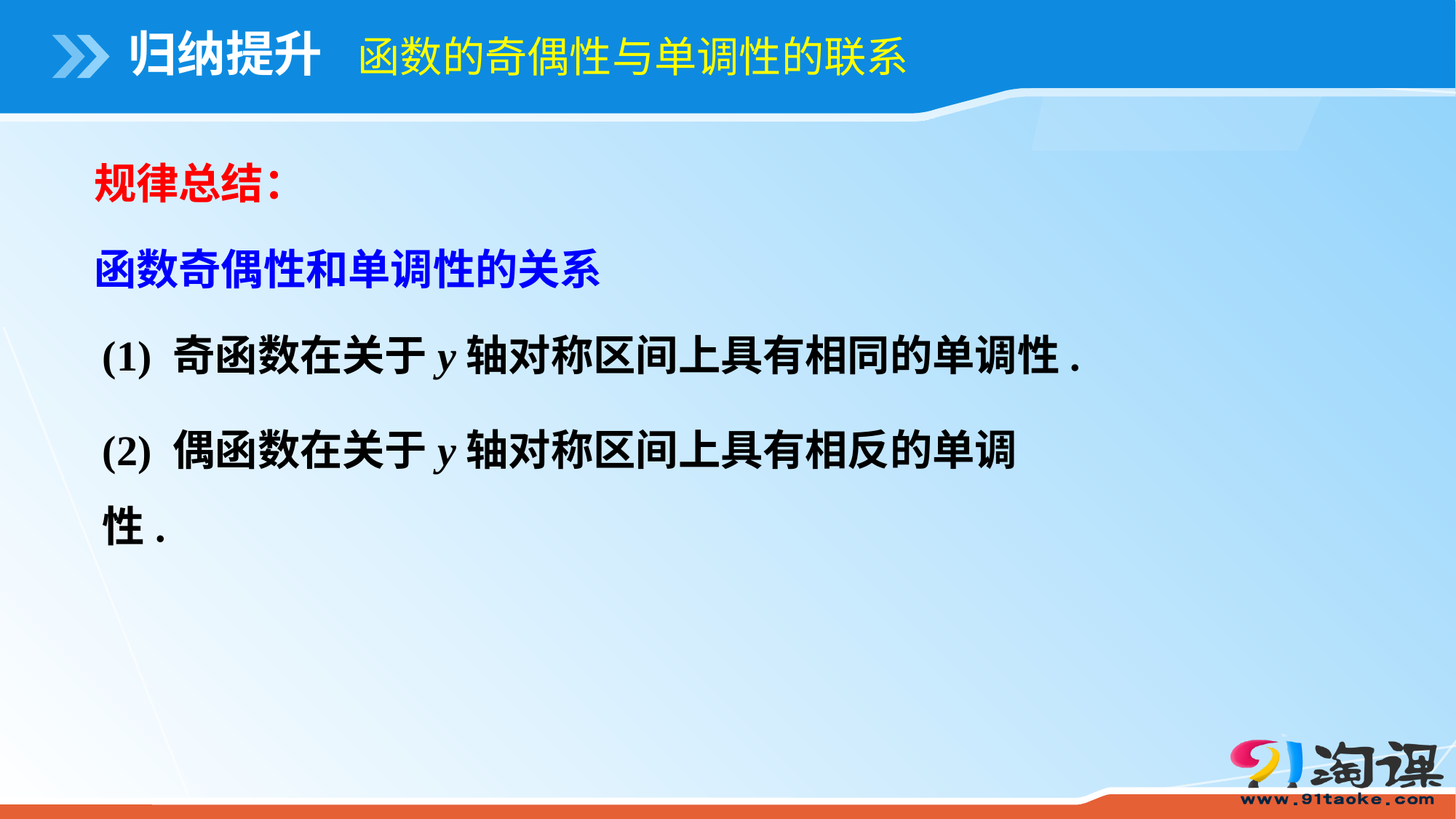

# 归纳提升
函数的奇偶性与单调性的联系
规律总结：
函数奇偶性和单调性的关系
(1) 奇函数在关于y轴对称区间上具有相同的单调性.
(2) 偶函数在关于y轴对称区间上具有相反的单调性.